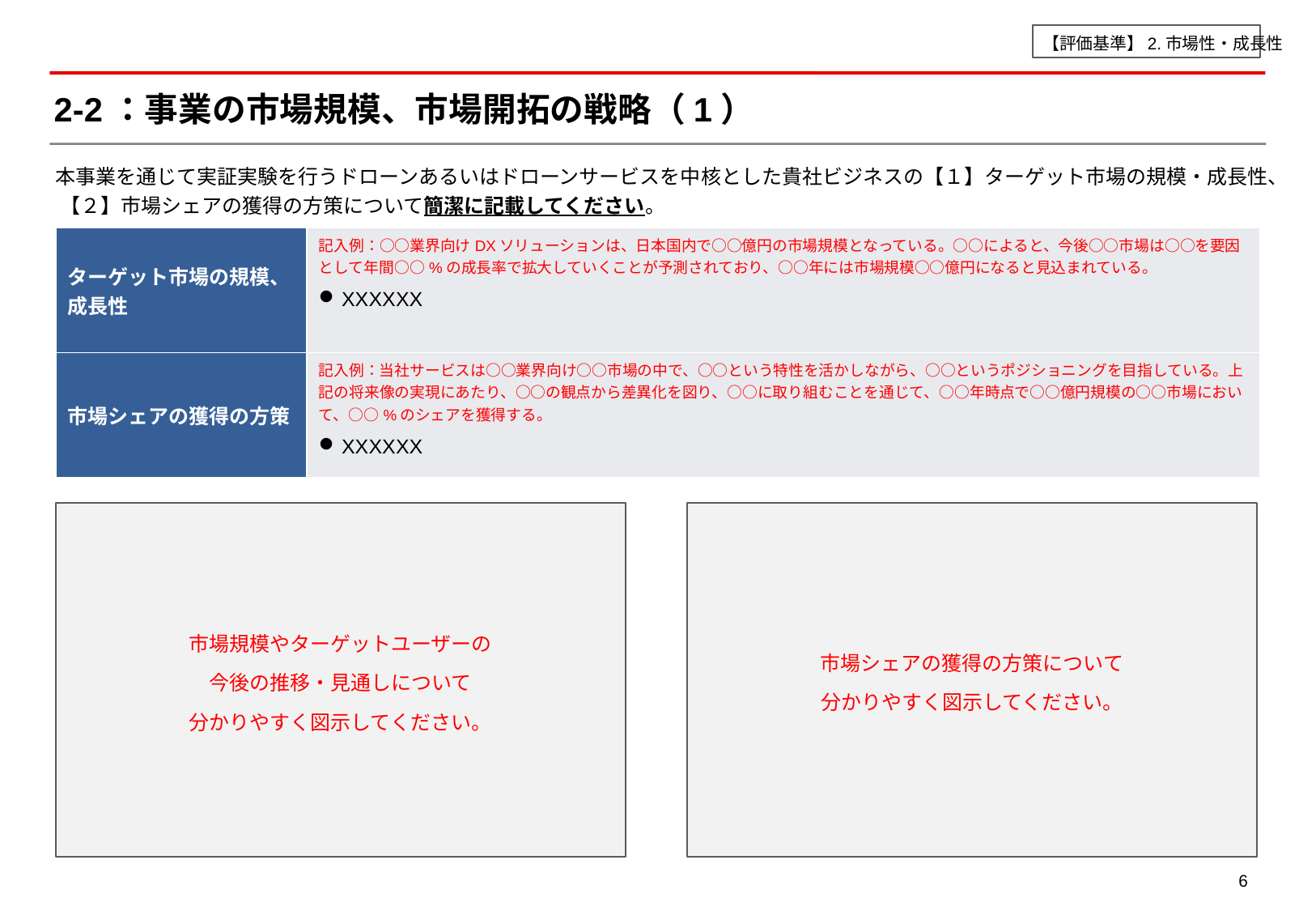

【評価基準】2.市場性・成長性
# 2-2：事業の市場規模、市場開拓の戦略（1）
本事業を通じて実証実験を行うドローンあるいはドローンサービスを中核とした貴社ビジネスの【１】ターゲット市場の規模・成長性、 【２】市場シェアの獲得の方策について簡潔に記載してください。

| ターゲット市場の規模、 成長性 | 記入例：○○業界向けDXソリューションは、日本国内で○○億円の市場規模となっている。○○によると、今後○○市場は○○を要因として年間○○%の成長率で拡大していくことが予測されており、○○年には市場規模○○億円になると見込まれている。 XXXXXX |
| --- | --- |
| 市場シェアの獲得の方策 | 記入例：当社サービスは○○業界向け○○市場の中で、○○という特性を活かしながら、○○というポジショニングを目指している。上記の将来像の実現にあたり、○○の観点から差異化を図り、○○に取り組むことを通じて、○○年時点で○○億円規模の○○市場において、○○%のシェアを獲得する。 XXXXXX |
市場規模やターゲットユーザーの
今後の推移・見通しについて
分かりやすく図示してください。
市場シェアの獲得の方策について
分かりやすく図示してください。